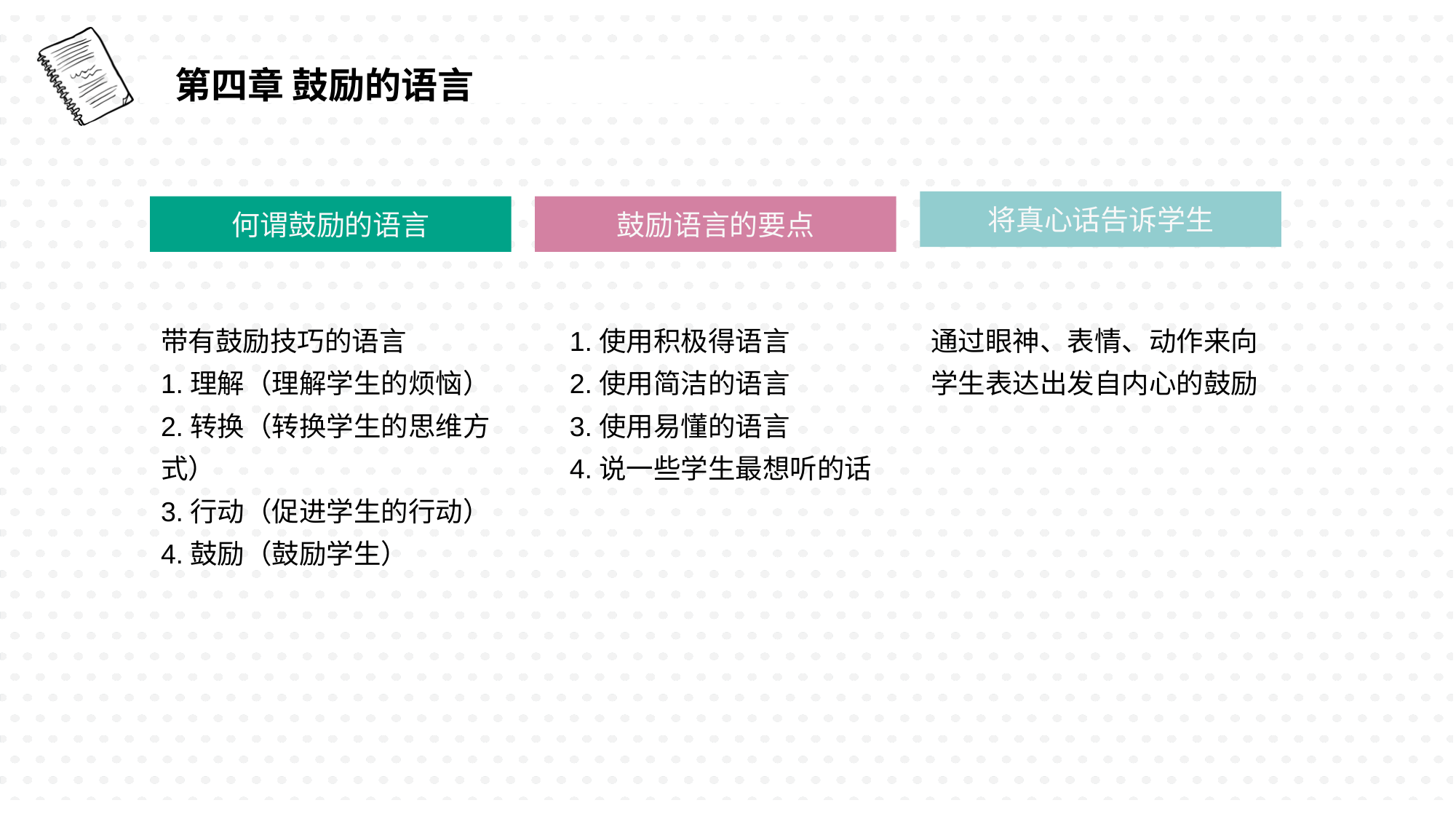

第四章 鼓励的语言

将真心话告诉学生

何谓鼓励的语言

鼓励语言的要点
带有鼓励技巧的语言
1.理解（理解学生的烦恼）
2.转换（转换学生的思维方式）
3.行动（促进学生的行动）
4.鼓励（鼓励学生）
1.使用积极得语言
2.使用简洁的语言
3.使用易懂的语言
4.说一些学生最想听的话
通过眼神、表情、动作来向学生表达出发自内心的鼓励